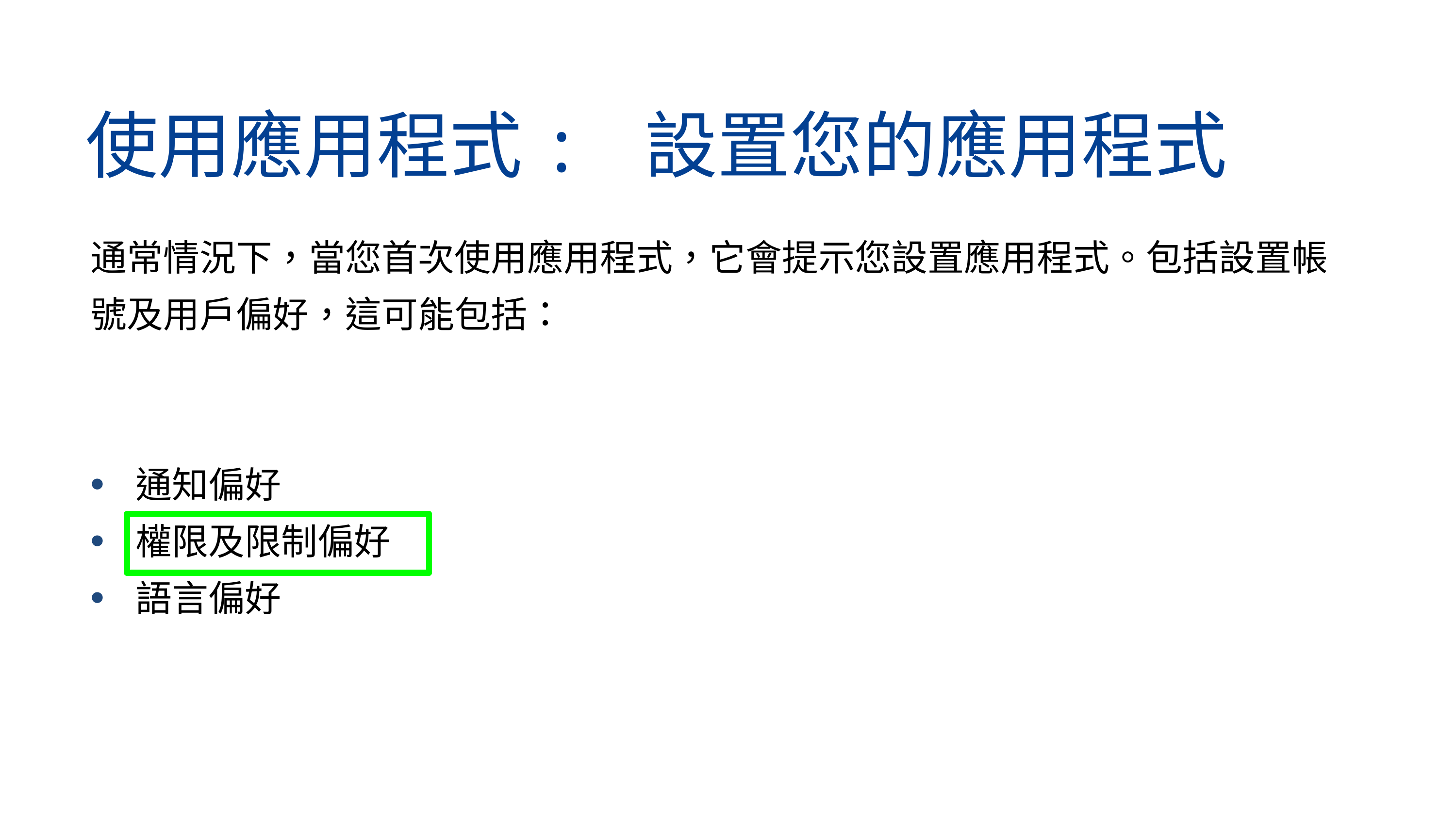

使用應用程式: 設置您的應用程式

通常情況下，當您首次使用應用程式，它會提示您設置應用程式。包括設置帳號及用戶偏好，這可能包括：

通知偏好
權限及限制偏好
語言偏好